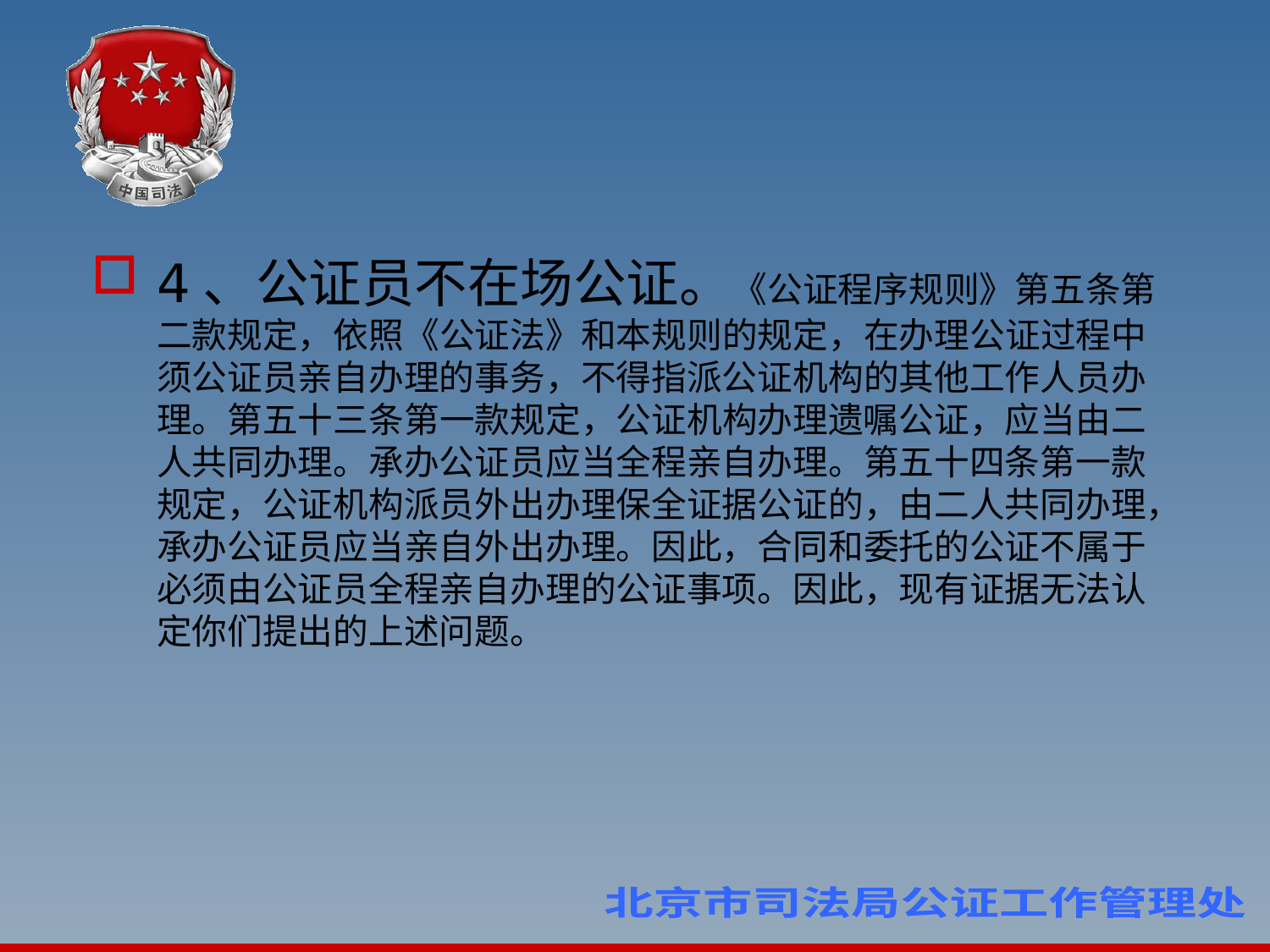

#
4、公证员不在场公证。《公证程序规则》第五条第二款规定，依照《公证法》和本规则的规定，在办理公证过程中须公证员亲自办理的事务，不得指派公证机构的其他工作人员办理。第五十三条第一款规定，公证机构办理遗嘱公证，应当由二人共同办理。承办公证员应当全程亲自办理。第五十四条第一款规定，公证机构派员外出办理保全证据公证的，由二人共同办理，承办公证员应当亲自外出办理。因此，合同和委托的公证不属于必须由公证员全程亲自办理的公证事项。因此，现有证据无法认定你们提出的上述问题。